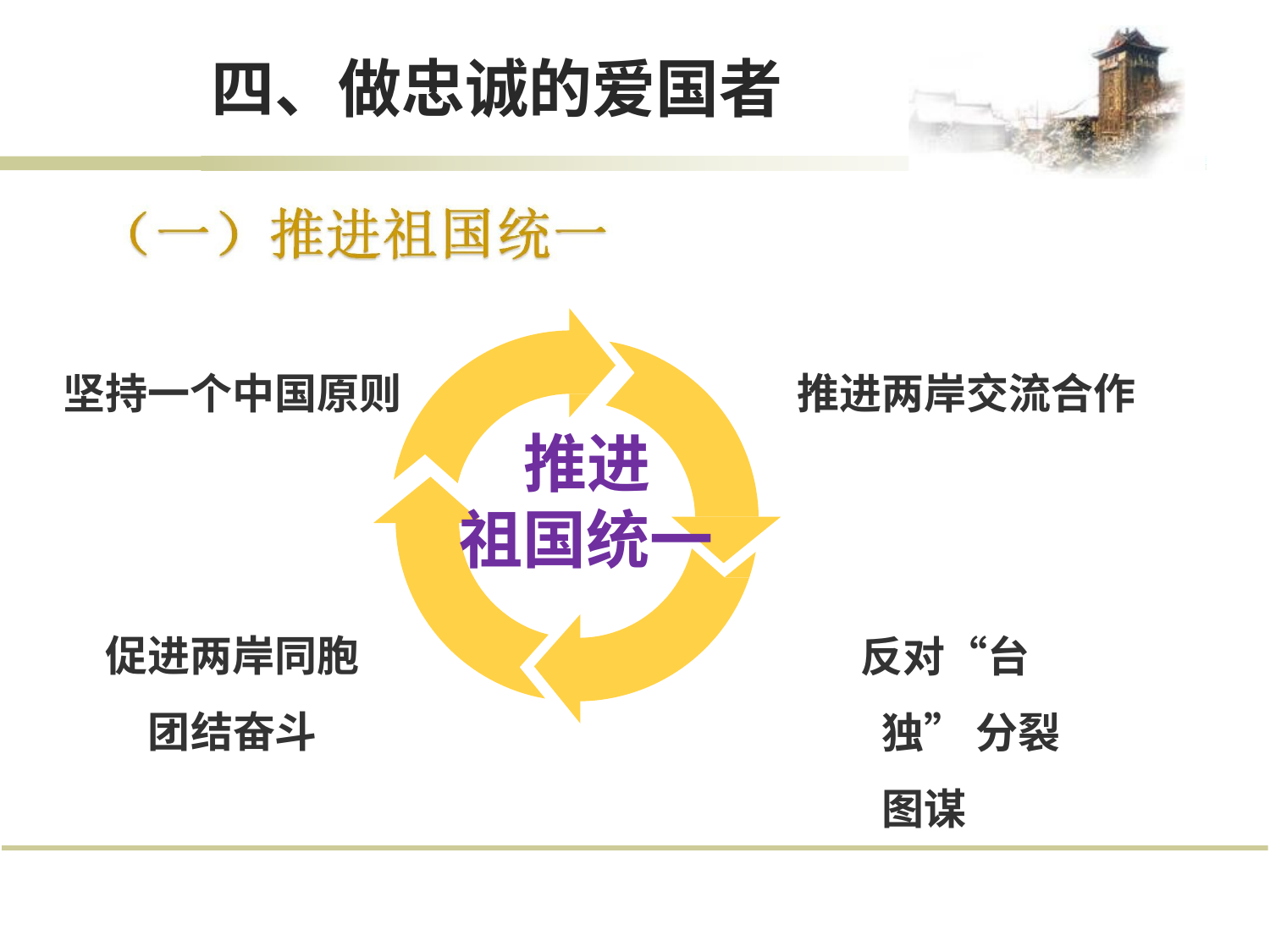

# 四、做忠诚的爱国者

坚持一个中国原则
推进两岸交流合作
推进 祖国统一

促进两岸同胞 团结奋斗
反对“台独” 分裂图谋